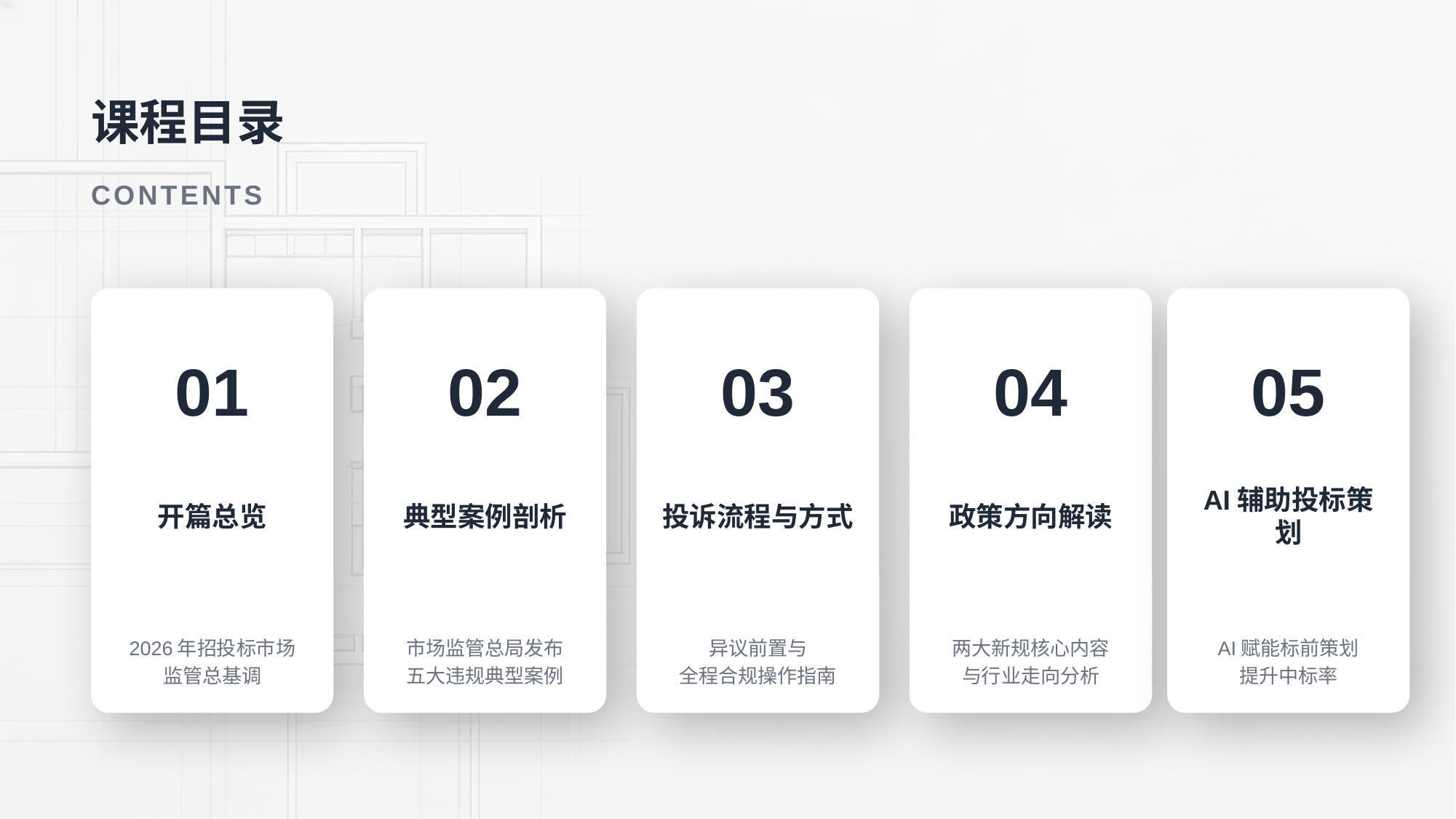

课程目录
CONTENTS

01
02
03
04
05
开篇总览
典型案例剖析
投诉流程与方式
政策方向解读
AI辅助投标策划
2026年招投标市场
监管总基调
市场监管总局发布
五大违规典型案例
异议前置与
全程合规操作指南
两大新规核心内容
与行业走向分析
AI赋能标前策划
提升中标率